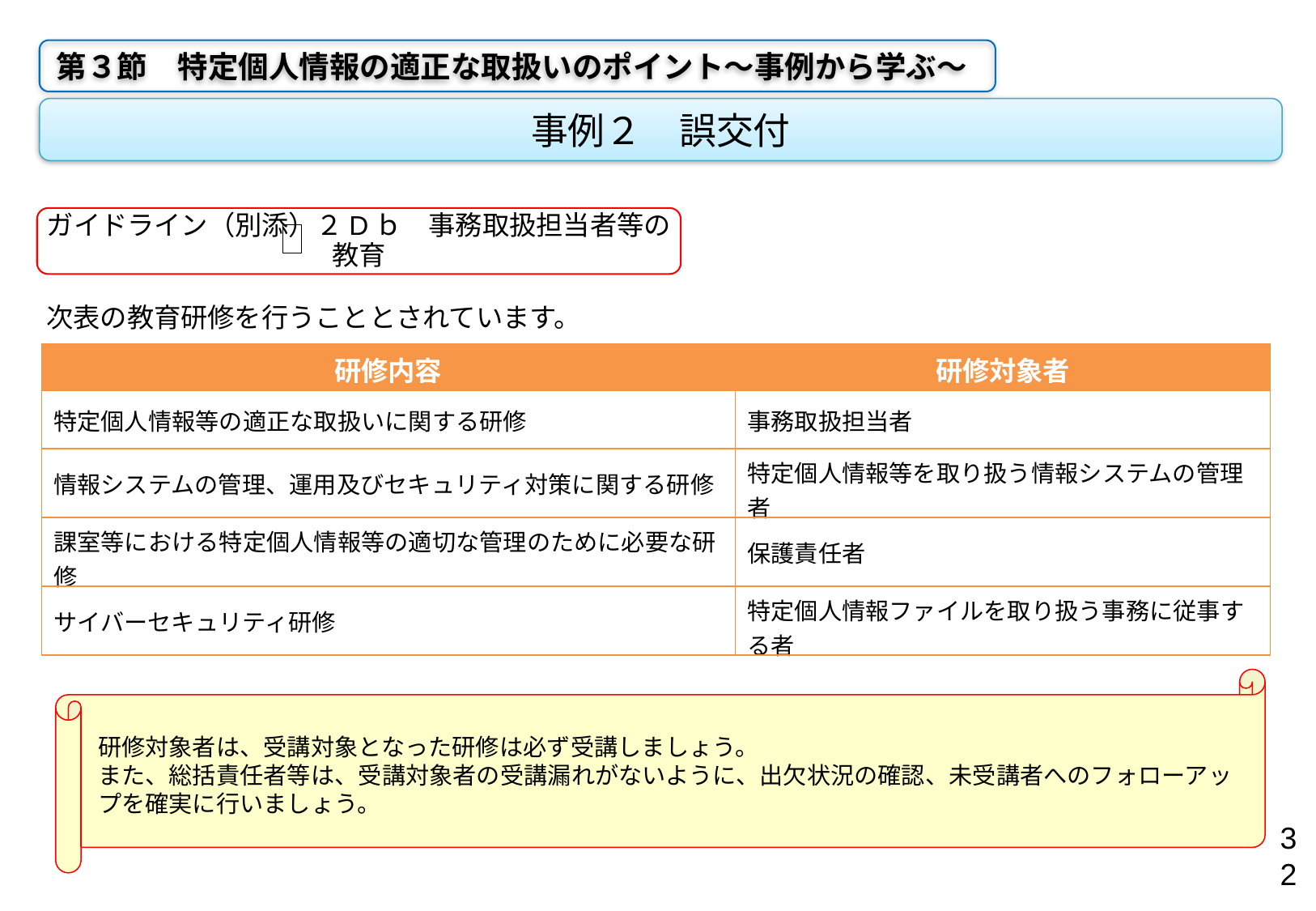

第３節　特定個人情報の適正な取扱いのポイント～事例から学ぶ～
事例２　誤交付
ガイドライン（別添）２Dｂ　事務取扱担当者等の教育
次表の教育研修を行うこととされています。

| 研修内容 | 研修対象者 |
| --- | --- |
| 特定個人情報等の適正な取扱いに関する研修 | 事務取扱担当者 |
| 情報システムの管理、運用及びセキュリティ対策に関する研修 | 特定個人情報等を取り扱う情報システムの管理者 |
| 課室等における特定個人情報等の適切な管理のために必要な研修 | 保護責任者 |
| サイバーセキュリティ研修 | 特定個人情報ファイルを取り扱う事務に従事する者 |

研修対象者は、受講対象となった研修は必ず受講しましょう。
また、総括責任者等は、受講対象者の受講漏れがないように、出欠状況の確認、未受講者へのフォローアップを確実に行いましょう。
32